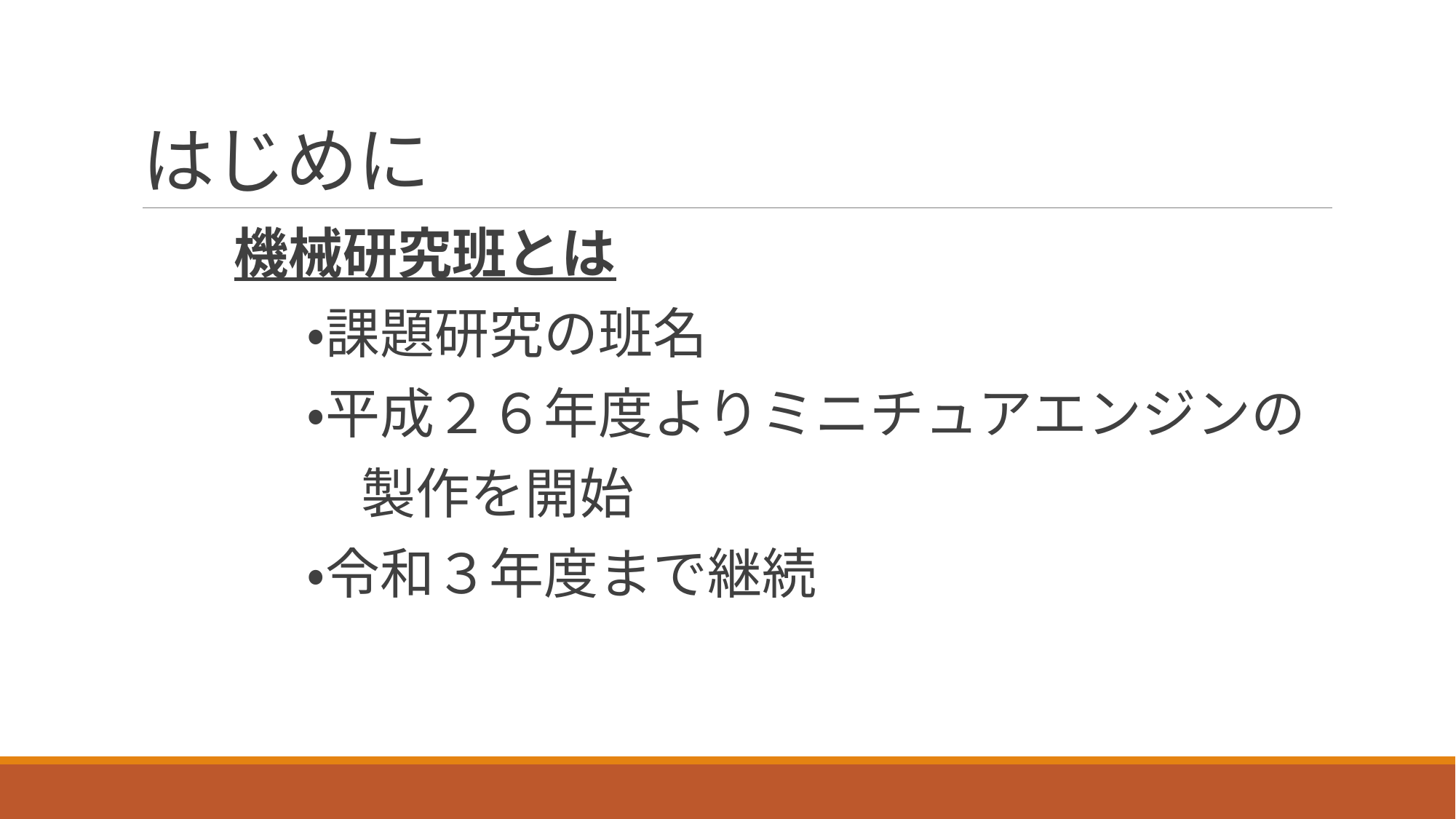

# はじめに
　　機械研究班とは
　　　・課題研究の班名
　　　・平成２６年度よりミニチュアエンジンの
　　　　製作を開始
　　　・令和３年度まで継続